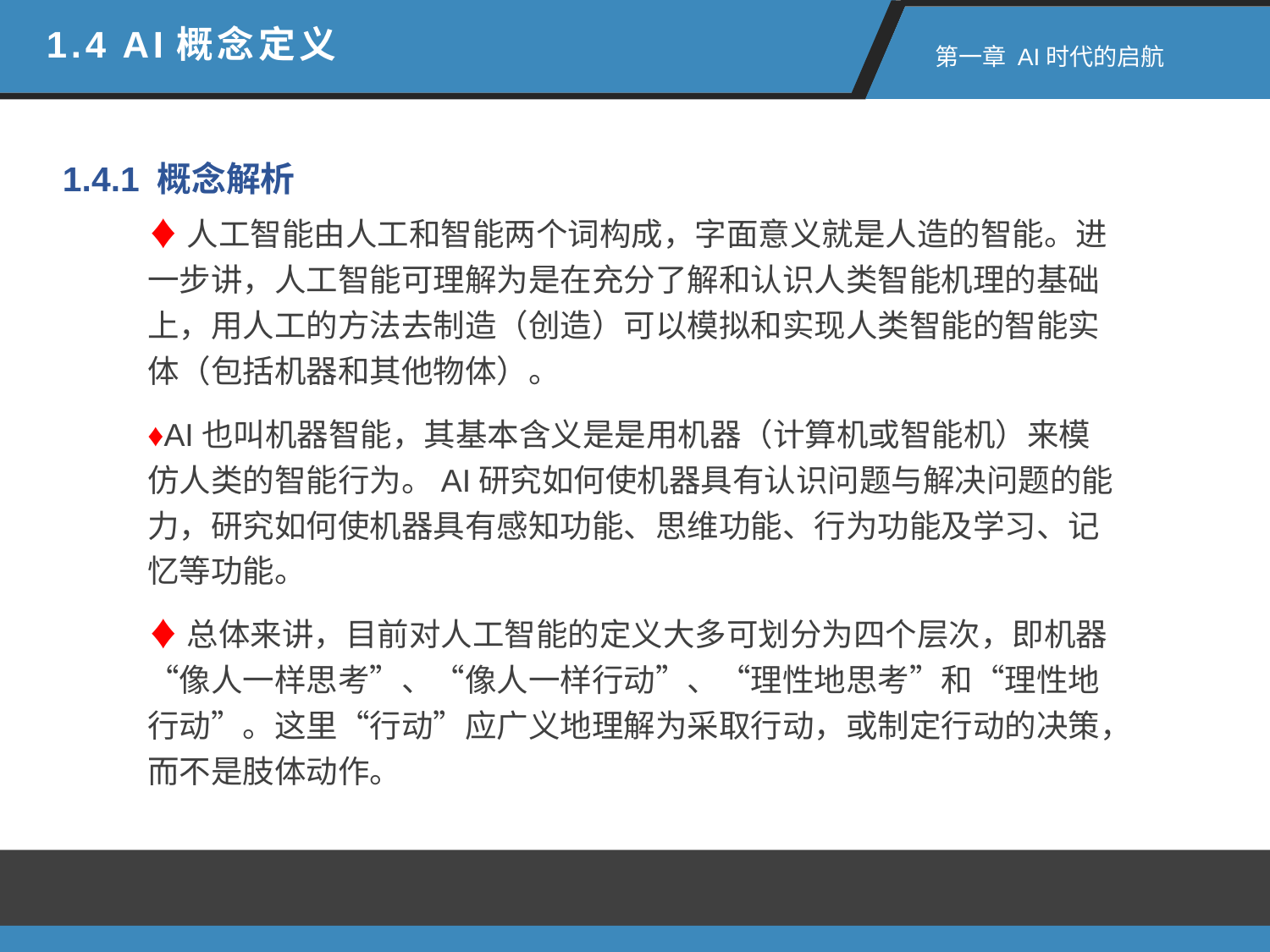

1.4 AI概念定义
  第一章 AI时代的启航
1.4.1 概念解析
♦人工智能由人工和智能两个词构成，字面意义就是人造的智能。进一步讲，人工智能可理解为是在充分了解和认识人类智能机理的基础上，用人工的方法去制造（创造）可以模拟和实现人类智能的智能实体（包括机器和其他物体）。
♦AI也叫机器智能，其基本含义是是用机器（计算机或智能机）来模仿人类的智能行为。AI研究如何使机器具有认识问题与解决问题的能力，研究如何使机器具有感知功能、思维功能、行为功能及学习、记忆等功能。
♦总体来讲，目前对人工智能的定义大多可划分为四个层次，即机器“像人一样思考”、“像人一样行动”、“理性地思考”和“理性地行动”。这里“行动”应广义地理解为采取行动，或制定行动的决策，而不是肢体动作。